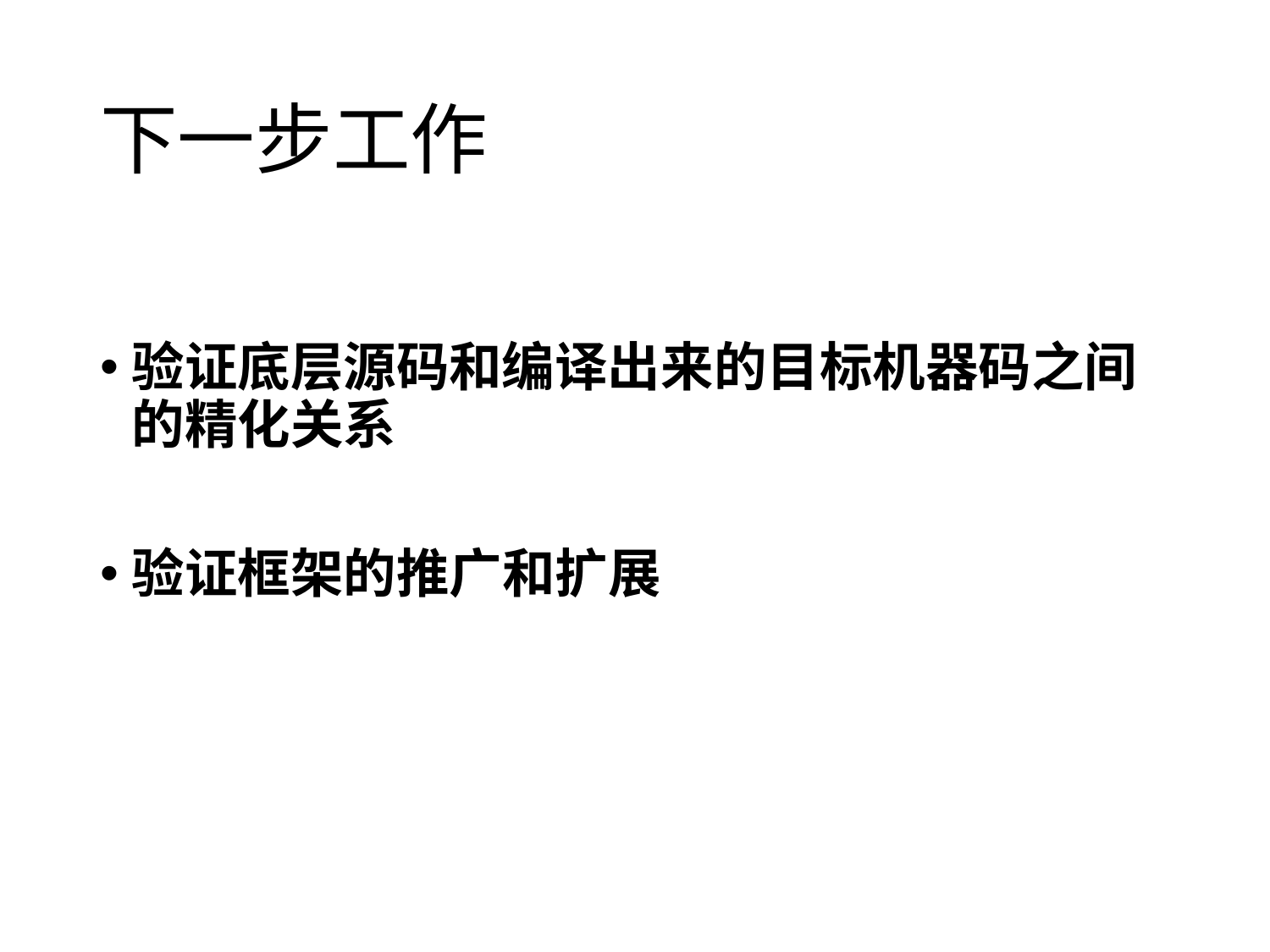

# 下一步工作

验证底层源码和编译出来的目标机器码之间的精化关系

验证框架的推广和扩展